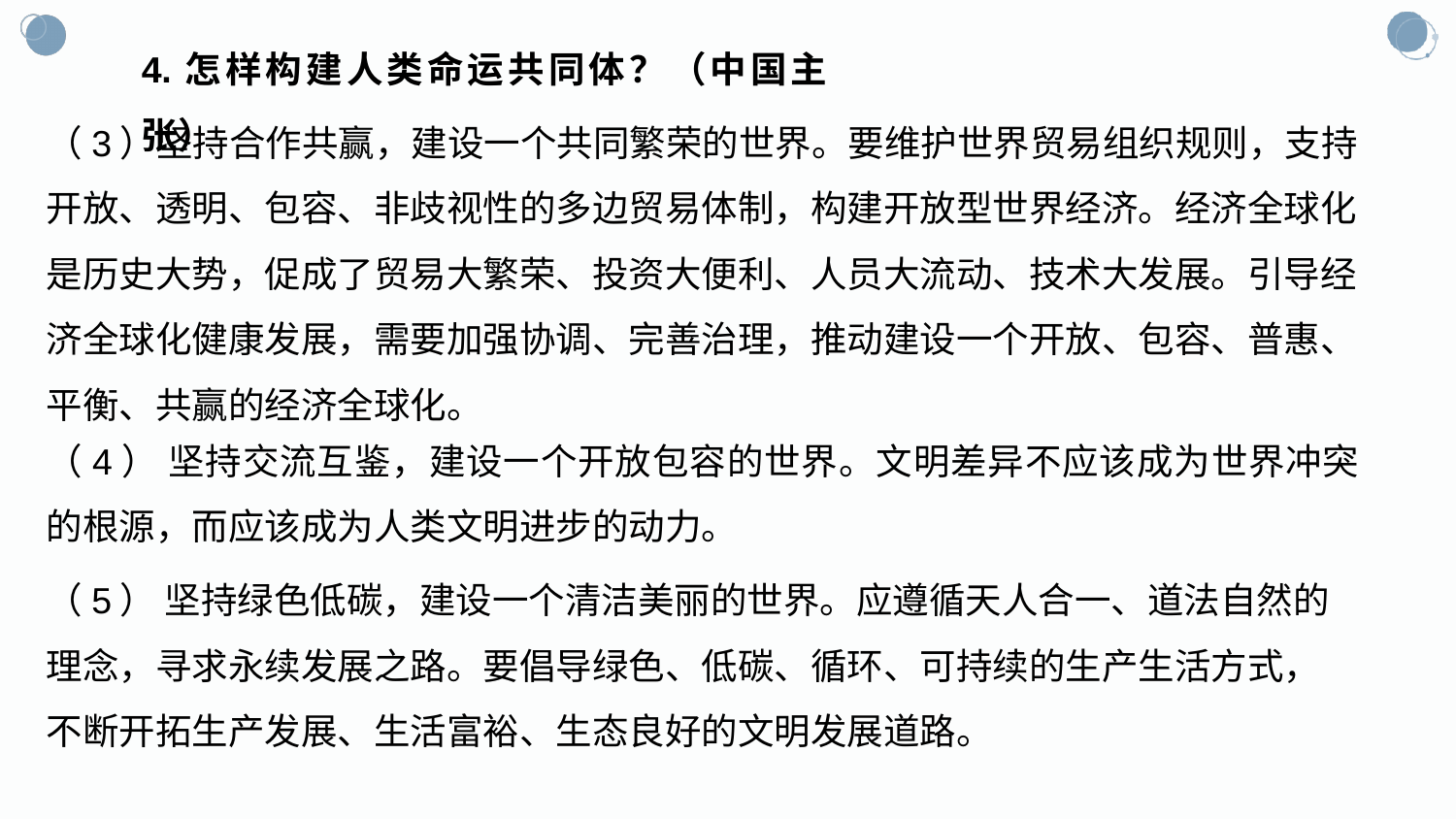

4.怎样构建人类命运共同体？（中国主张）
（3）坚持合作共赢，建设一个共同繁荣的世界。要维护世界贸易组织规则，支持开放、透明、包容、非歧视性的多边贸易体制，构建开放型世界经济。经济全球化是历史大势，促成了贸易大繁荣、投资大便利、人员大流动、技术大发展。引导经济全球化健康发展，需要加强协调、完善治理，推动建设一个开放、包容、普惠、平衡、共赢的经济全球化。
（4） 坚持交流互鉴，建设一个开放包容的世界。文明差异不应该成为世界冲突的根源，而应该成为人类文明进步的动力。
（5） 坚持绿色低碳，建设一个清洁美丽的世界。应遵循天人合一、道法自然的理念，寻求永续发展之路。要倡导绿色、低碳、循环、可持续的生产生活方式，不断开拓生产发展、生活富裕、生态良好的文明发展道路。